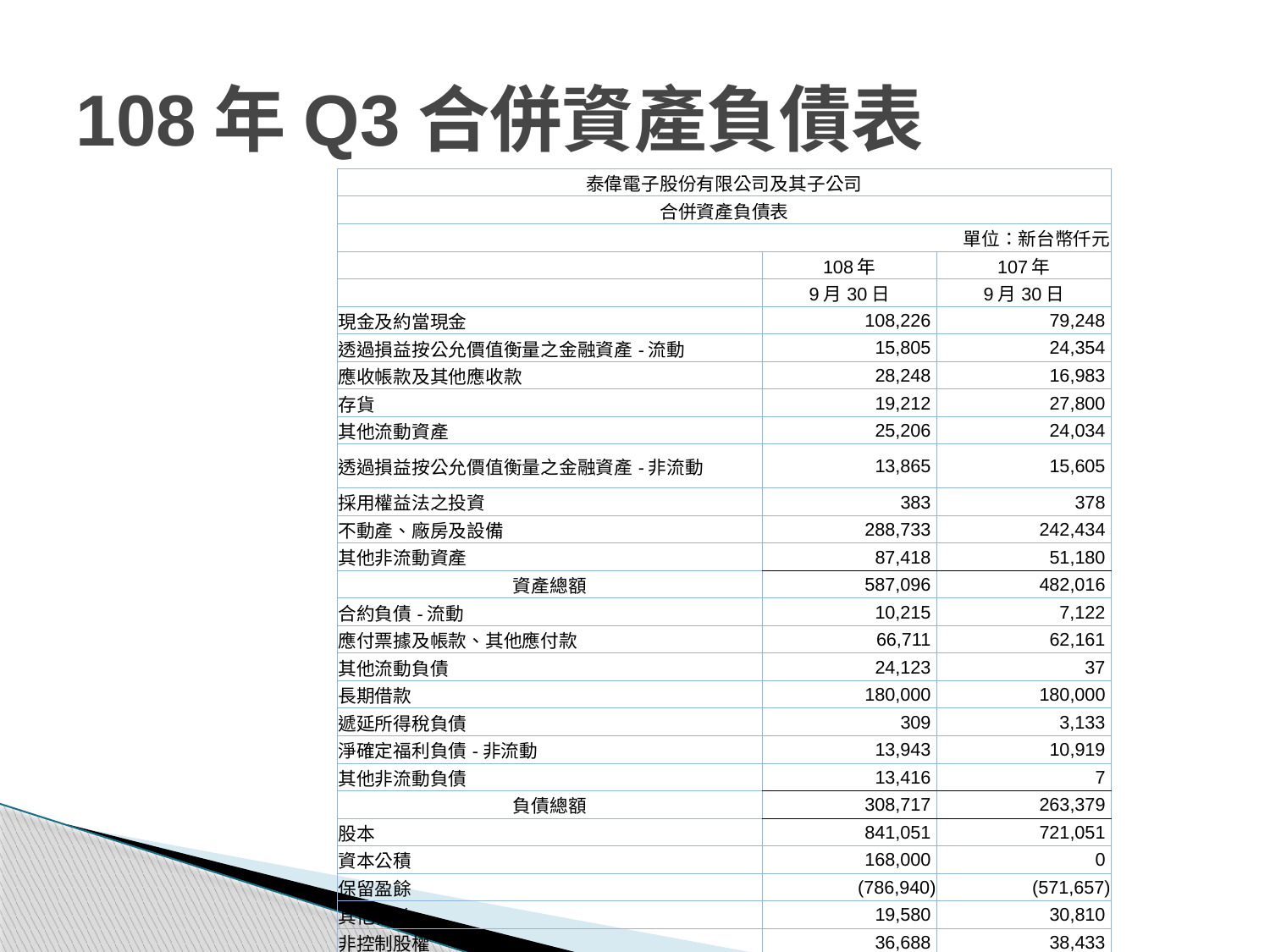

# 108年Q3合併資產負債表
| 泰偉電子股份有限公司及其子公司 |  |  |
| --- | --- | --- |
| 合併資產負債表 |  |  |
| 單位：新台幣仟元 |  |  |
|  | 108年 | 107年 |
|  | 9月30日 | 9月30日 |
| 現金及約當現金 | 108,226 | 79,248 |
| 透過損益按公允價值衡量之金融資產-流動 | 15,805 | 24,354 |
| 應收帳款及其他應收款 | 28,248 | 16,983 |
| 存貨 | 19,212 | 27,800 |
| 其他流動資產 | 25,206 | 24,034 |
| 透過損益按公允價值衡量之金融資產-非流動 | 13,865 | 15,605 |
| 採用權益法之投資 | 383 | 378 |
| 不動產、廠房及設備 | 288,733 | 242,434 |
| 其他非流動資產 | 87,418 | 51,180 |
| 資產總額 | 587,096 | 482,016 |
| 合約負債-流動 | 10,215 | 7,122 |
| 應付票據及帳款、其他應付款 | 66,711 | 62,161 |
| 其他流動負債 | 24,123 | 37 |
| 長期借款 | 180,000 | 180,000 |
| 遞延所得稅負債 | 309 | 3,133 |
| 淨確定福利負債-非流動 | 13,943 | 10,919 |
| 其他非流動負債 | 13,416 | 7 |
| 負債總額 | 308,717 | 263,379 |
| 股本 | 841,051 | 721,051 |
| 資本公積 | 168,000 | 0 |
| 保留盈餘 | (786,940) | (571,657) |
| 其他權益 | 19,580 | 30,810 |
| 非控制股權 | 36,688 | 38,433 |
| 權益總計 | 278,379 | 218,637 |
| 負債及權益總計 | 587,096 | 482,016 |